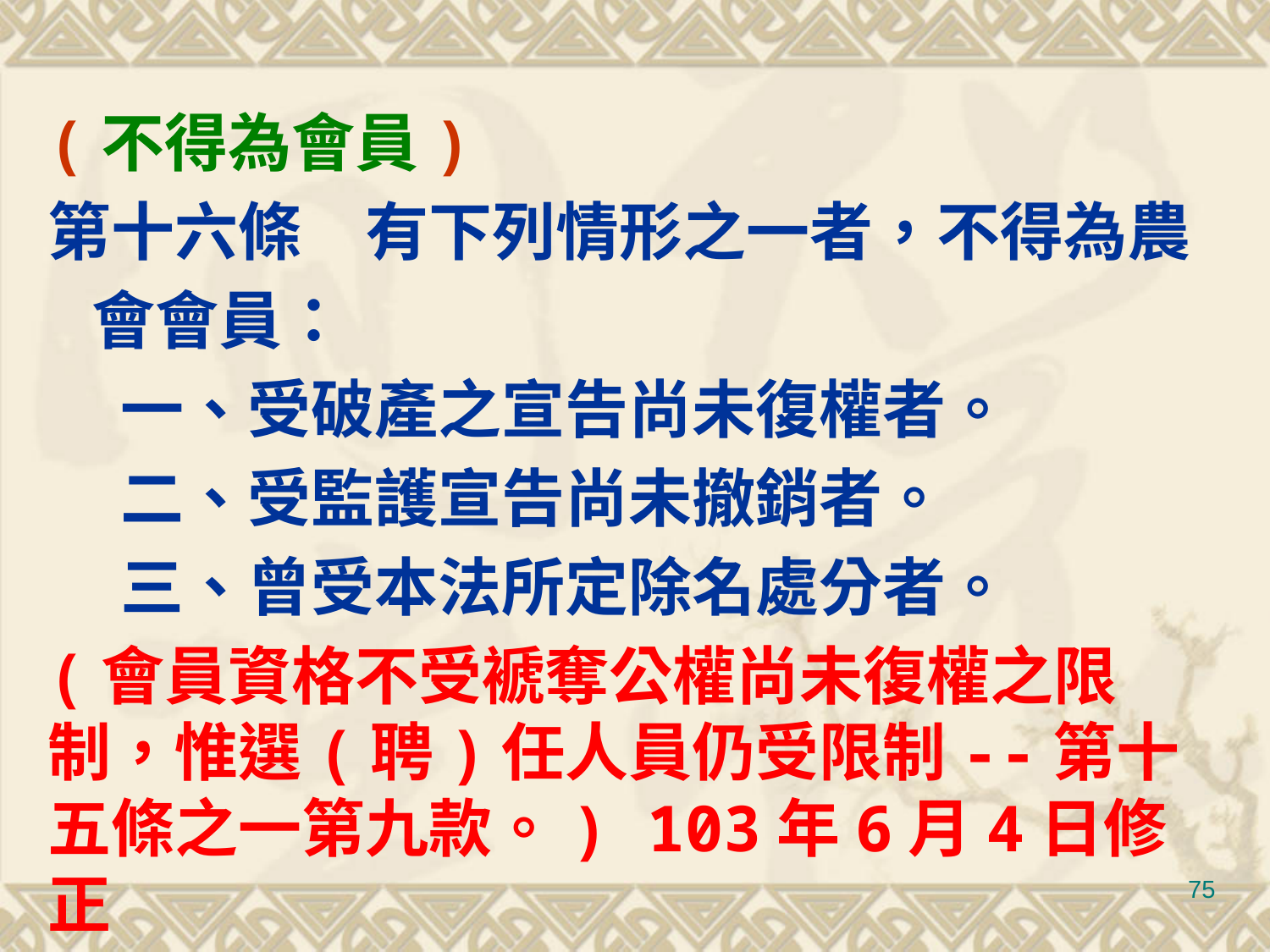

(不得為會員)
第十六條　有下列情形之一者，不得為農
  會會員：
    一、受破產之宣告尚未復權者。
    二、受監護宣告尚未撤銷者。
    三、曾受本法所定除名處分者。
(會員資格不受褫奪公權尚未復權之限制，惟選(聘)任人員仍受限制--第十五條之一第九款。) 103年6月4日修正
75